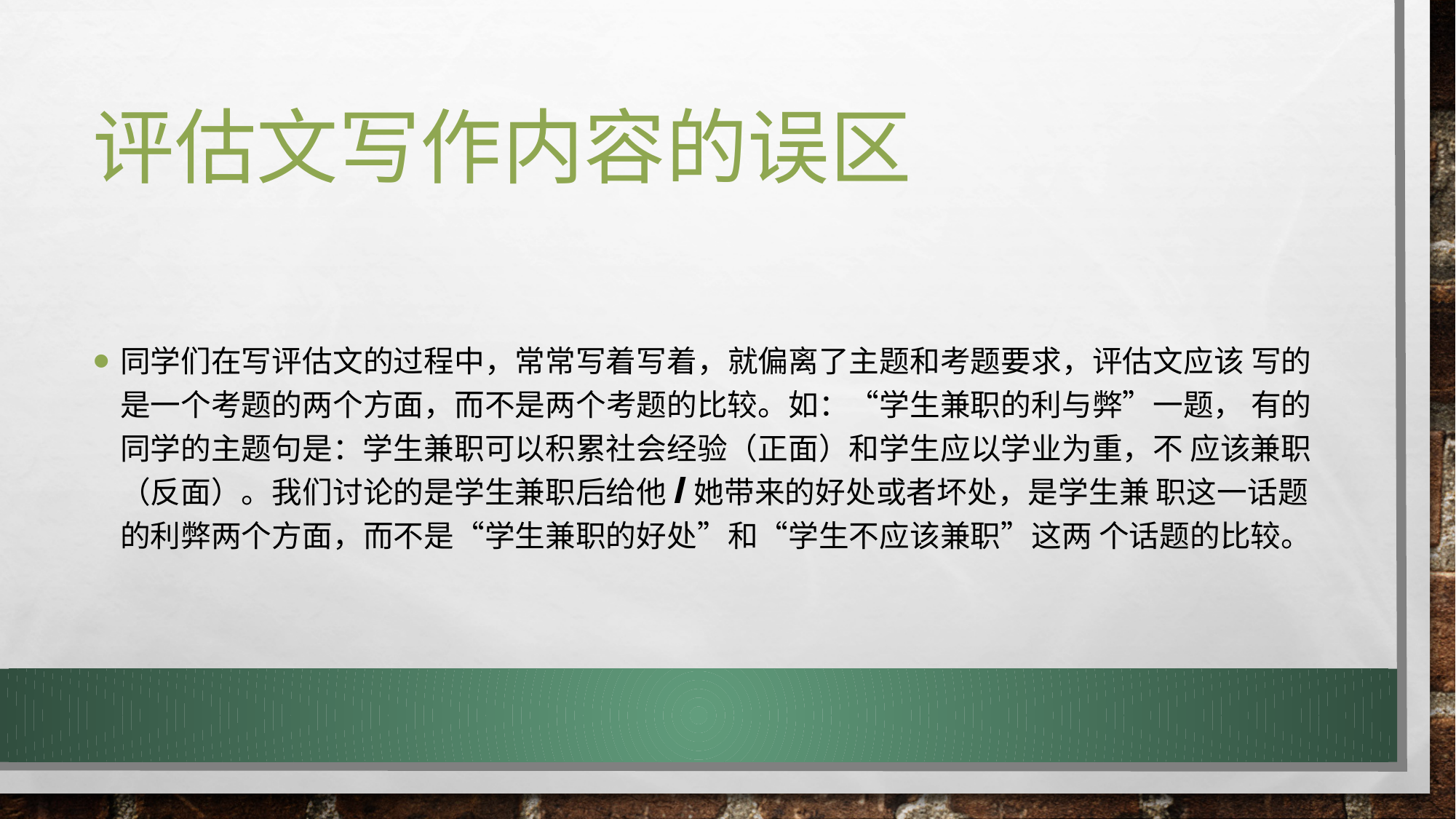

# 评估文写作内容的误区
同学们在写评估文的过程中，常常写着写着，就偏离了主题和考题要求，评估文应该 写的是一个考题的两个方面，而不是两个考题的比较。如：“学生兼职的利与弊”一题， 有的同学的主题句是：学生兼职可以积累社会经验（正面）和学生应以学业为重，不 应该兼职（反面）。我们讨论的是学生兼职后给他/她带来的好处或者坏处，是学生兼 职这一话题的利弊两个方面，而不是“学生兼职的好处”和“学生不应该兼职”这两 个话题的比较。